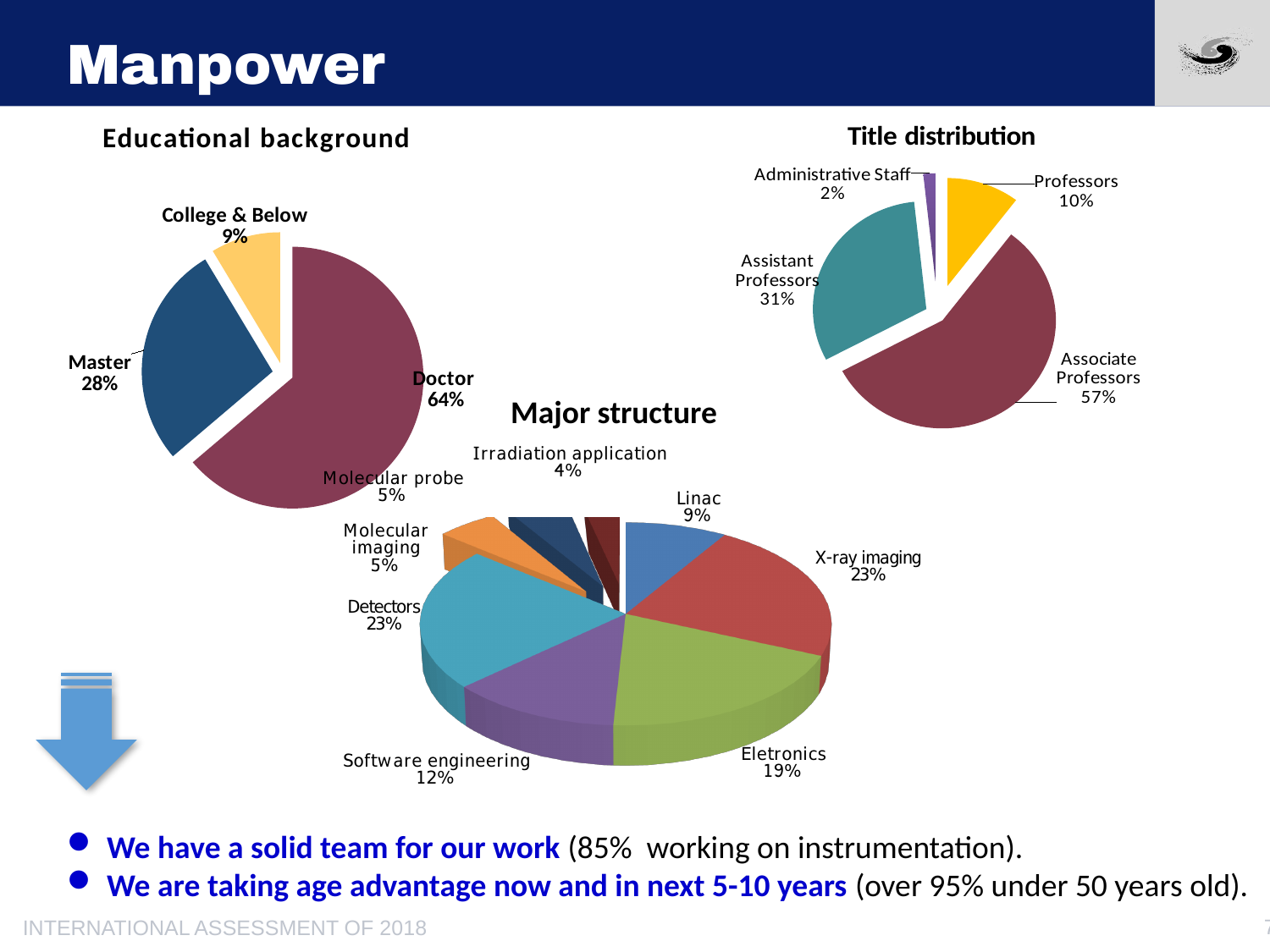

# Manpower

### Chart: Educational background

| Category |  |
|---|---|
| DOCTOR | 37.0 |
| MASTER | 16.0 |
| COLLEGE&BELOW | 5.0 |

### Chart: Title distribution

| Category | 人数 | 比例 |
|---|---|---|
| Professors | 6.0 | 0.103448275862069 |
| Associate Professors | 33.0 | 0.568965517241379 |
| Assistant Professors | 18.0 | 0.310344827586207 |
| Administrative Staff | 1.0 | 0.0172413793103448 |
Major structure

[unsupported chart]

We have a solid team for our work (85%  working on instrumentation).
We are taking age advantage now and in next 5-10 years (over 95% under 50 years old).